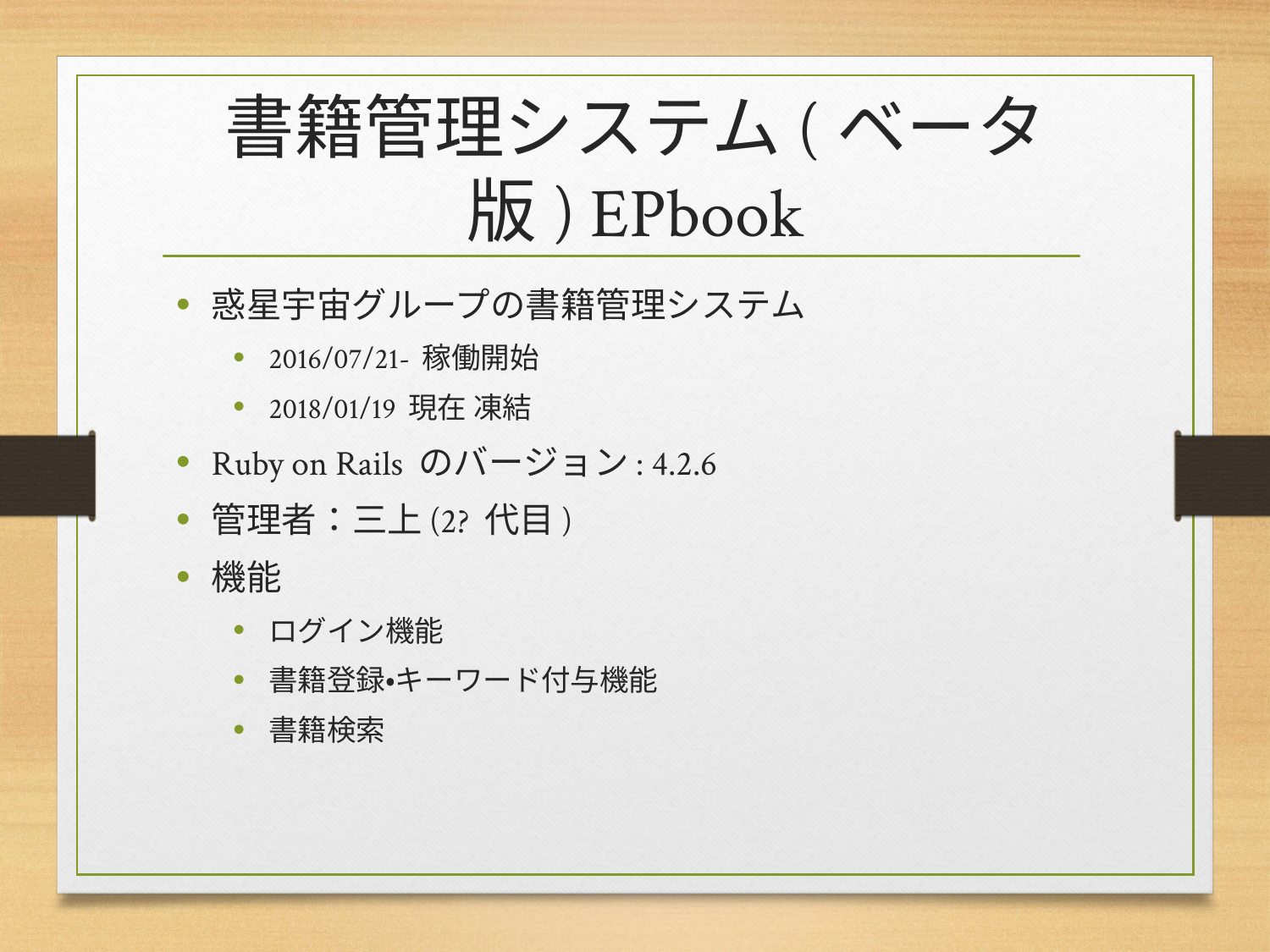

# 書籍管理システム(ベータ版) EPbook
惑星宇宙グループの書籍管理システム
2016/07/21- 稼働開始
2018/01/19 現在 凍結
Ruby on Rails のバージョン: 4.2.6
管理者：三上(2? 代目)
機能
ログイン機能
書籍登録・キーワード付与機能
書籍検索